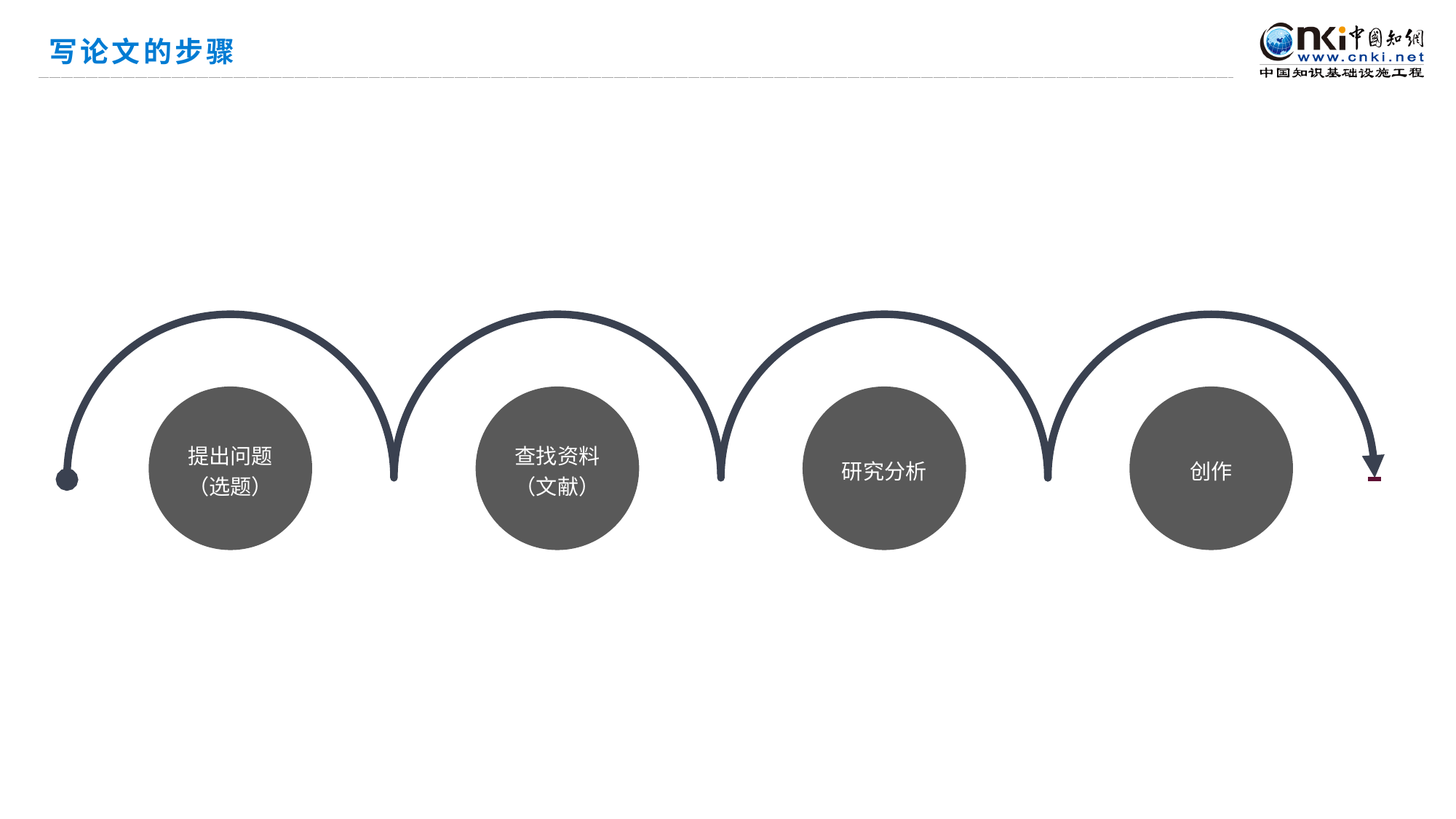

# 写论文的步骤

提出问题（选题）
查找资料
（文献）
研究分析
创作